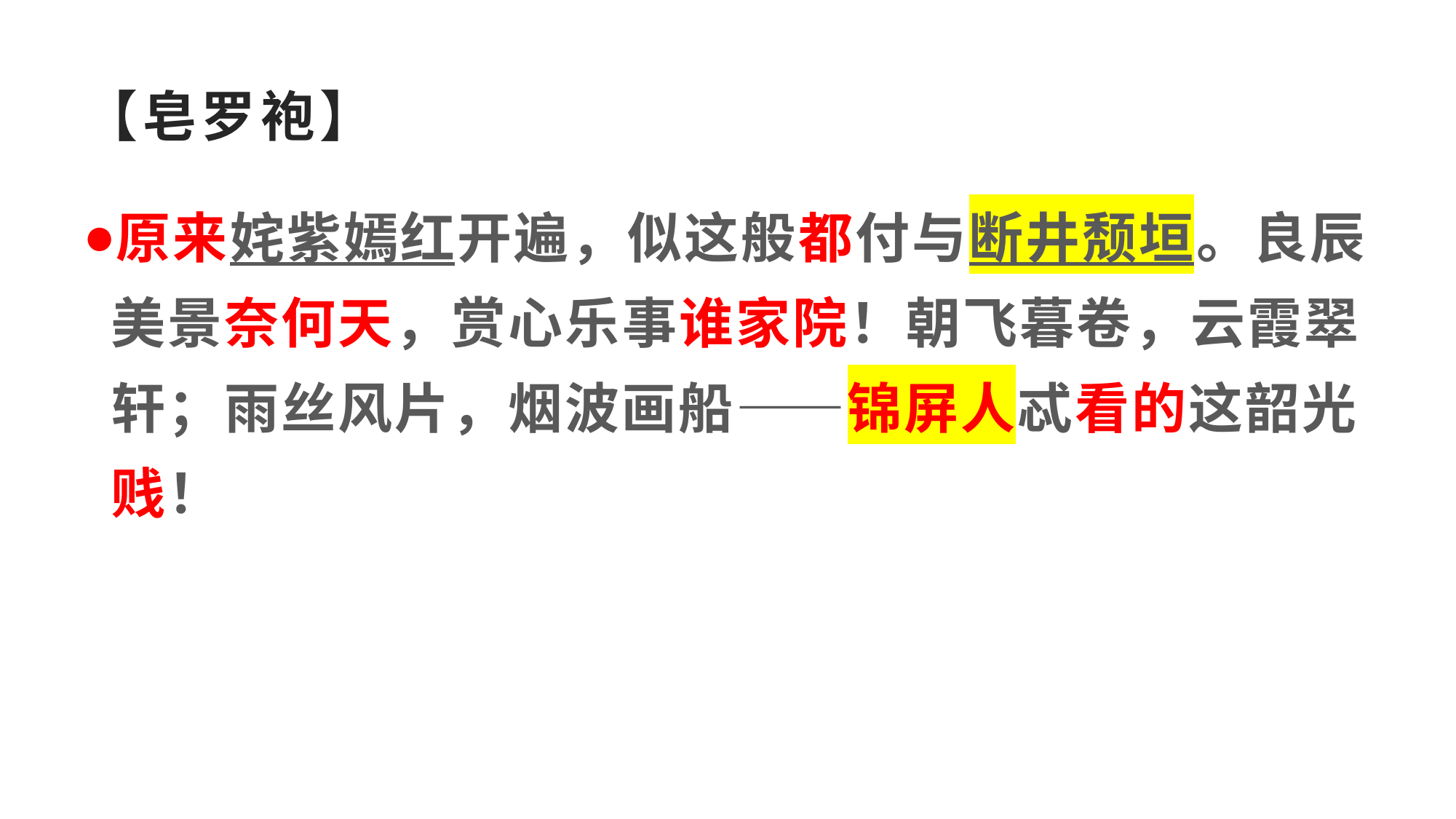

# 【皂罗袍】
原来姹紫嫣红开遍，似这般都付与断井颓垣。良辰美景奈何天，赏心乐事谁家院！朝飞暮卷，云霞翠轩；雨丝风片，烟波画船——锦屏人忒看的这韶光贱！